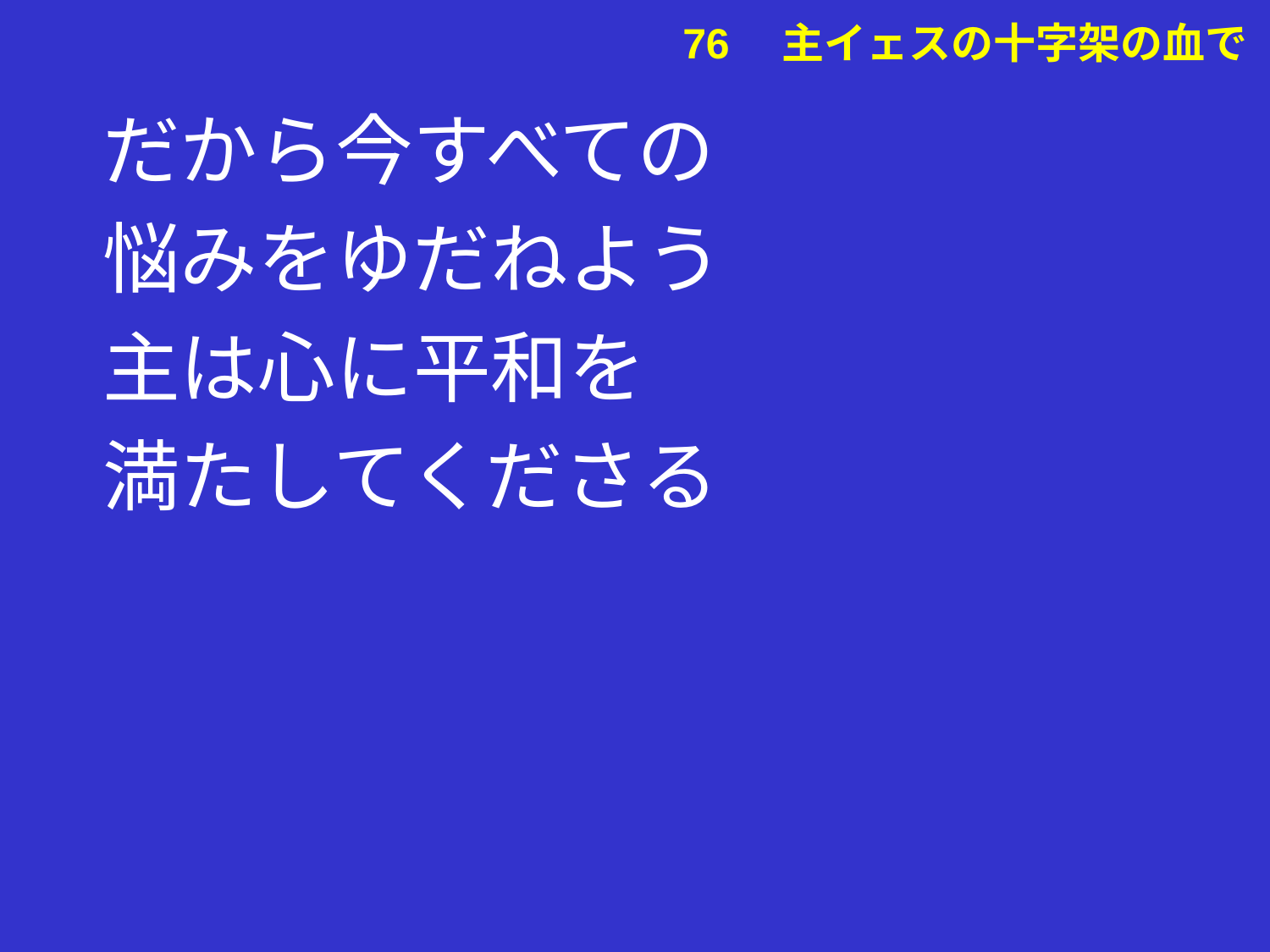

だから今すべての
悩みをゆだねよう
主は心に平和を
満たしてくださる
# 76　主イェスの十字架の血で